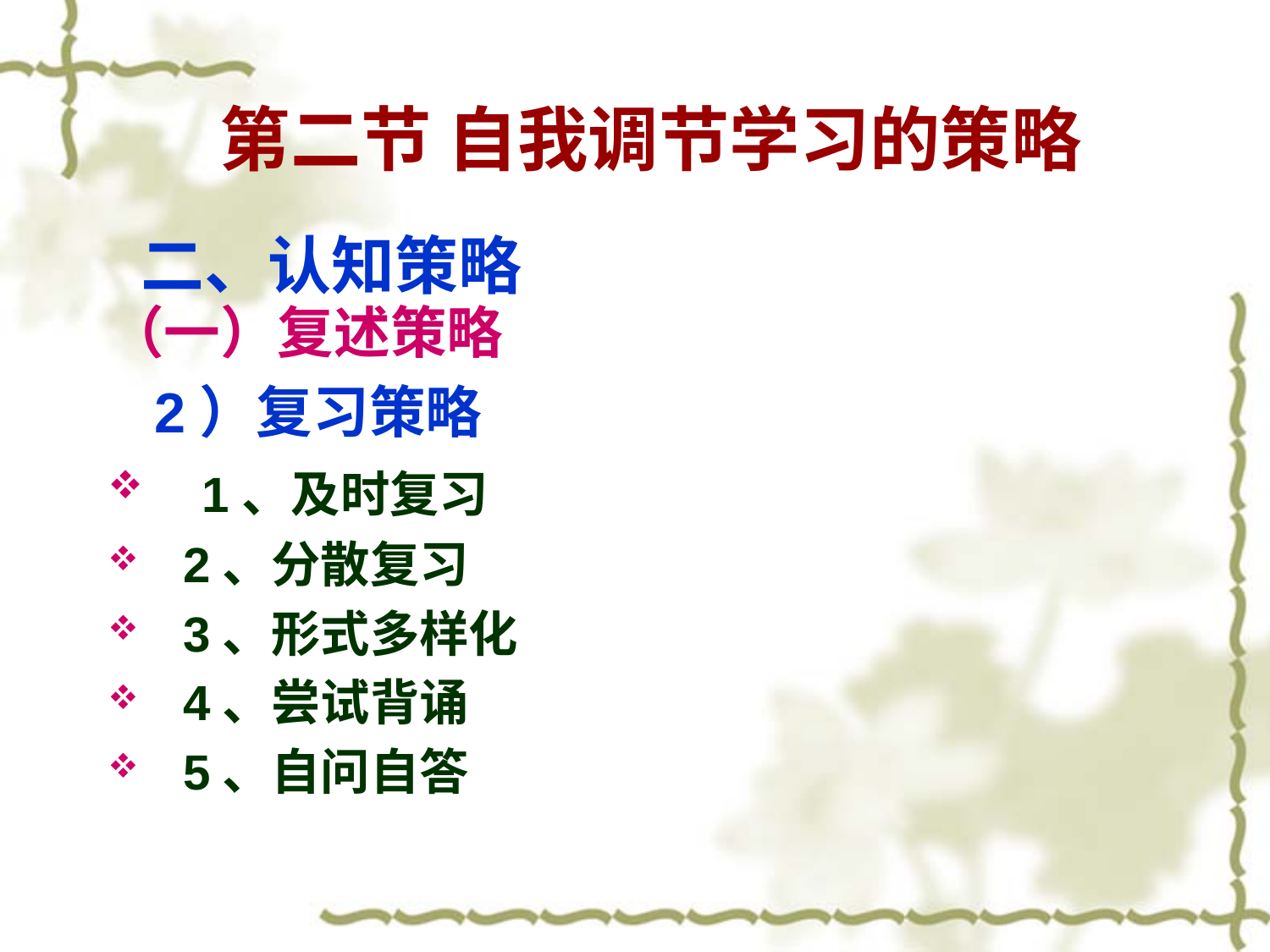

# 第二节 自我调节学习的策略
 二、认知策略
（一）复述策略
   2）复习策略
   1、及时复习
  2、分散复习
  3、形式多样化
  4、尝试背诵
  5、自问自答